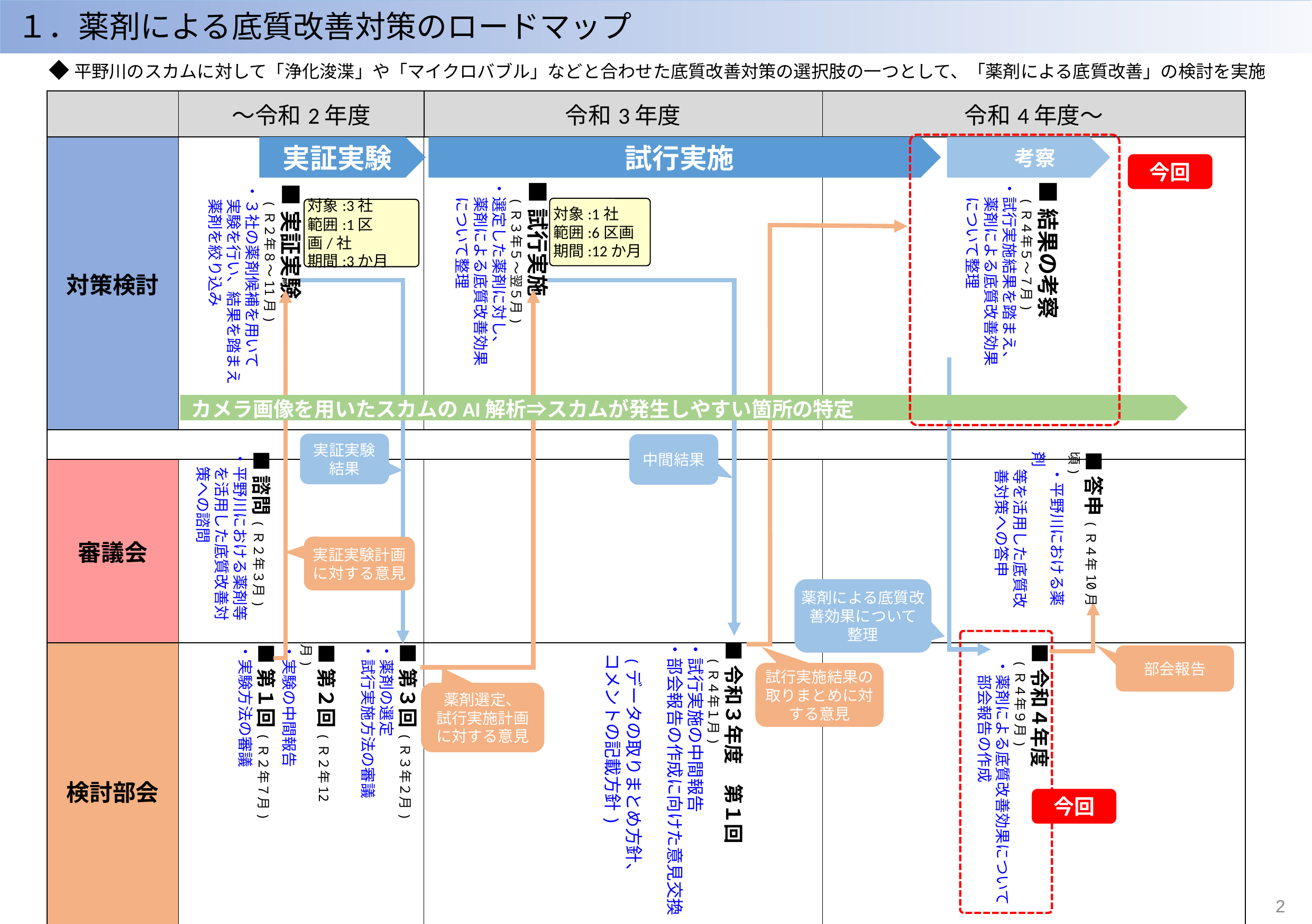

１．薬剤による底質改善対策のロードマップ
◆平野川のスカムに対して「浄化浚渫」や「マイクロバブル」などと合わせた底質改善対策の選択肢の一つとして、「薬剤による底質改善」の検討を実施
|  | ～令和2年度 | 令和3年度 | 令和4年度～ |
| --- | --- | --- | --- |
| 対策検討 |  |  |  |
|  |  |  |  |
| 審議会 |  |  |  |
| 検討部会 |  |  |  |

    考察
試行実施
実証実験
今回
■結果の考察
　(Ｒ４年５～７月)
・試行実施結果を踏まえ、
　薬剤による底質改善効果
　について整理
■試行実施
　(Ｒ３年５～翌５月)
・選定した薬剤に対し、
　薬剤による底質改善効果
　について整理
■実証実験
　(Ｒ２年８～11月)
・３社の薬剤候補を用いて
　実験を行い、結果を踏まえ
　薬剤を絞り込み
対象:1社
範囲:6区画
期間:12か月
対象:3社
範囲:1区画/社
期間:3か月

カメラ画像を用いたスカムのAI解析⇒スカムが発生しやすい箇所の特定

実証実験
結果
中間結果
■諮問(Ｒ２年３月)
・平野川における薬剤等を活用した底質改善対策への諮問
■答申(Ｒ４年10月頃)
　・平野川における薬剤
    等を活用した底質改
    善対策への答申

実証実験計画に対する意見
薬剤による底質改善効果について
整理

■令和３年度　第１回
　(Ｒ４年１月)
・試行実施の中間報告
・部会報告の作成に向けた意見交換
  (データの取りまとめ方針、
  コメントの記載方針)
■令和４年度
　(Ｒ４年９月)
　・薬剤による底質改善効果について
　　部会報告の作成
■第１回(Ｒ２年７月)
・実験方法の審議
■第２回(Ｒ２年12月)
・実験の中間報告
■第３回(Ｒ３年２月)
・薬剤の選定
・試行実施方法の審議
部会報告
試行実施結果の
取りまとめに対する意見
薬剤選定、
試行実施計画
に対する意見
今回
2